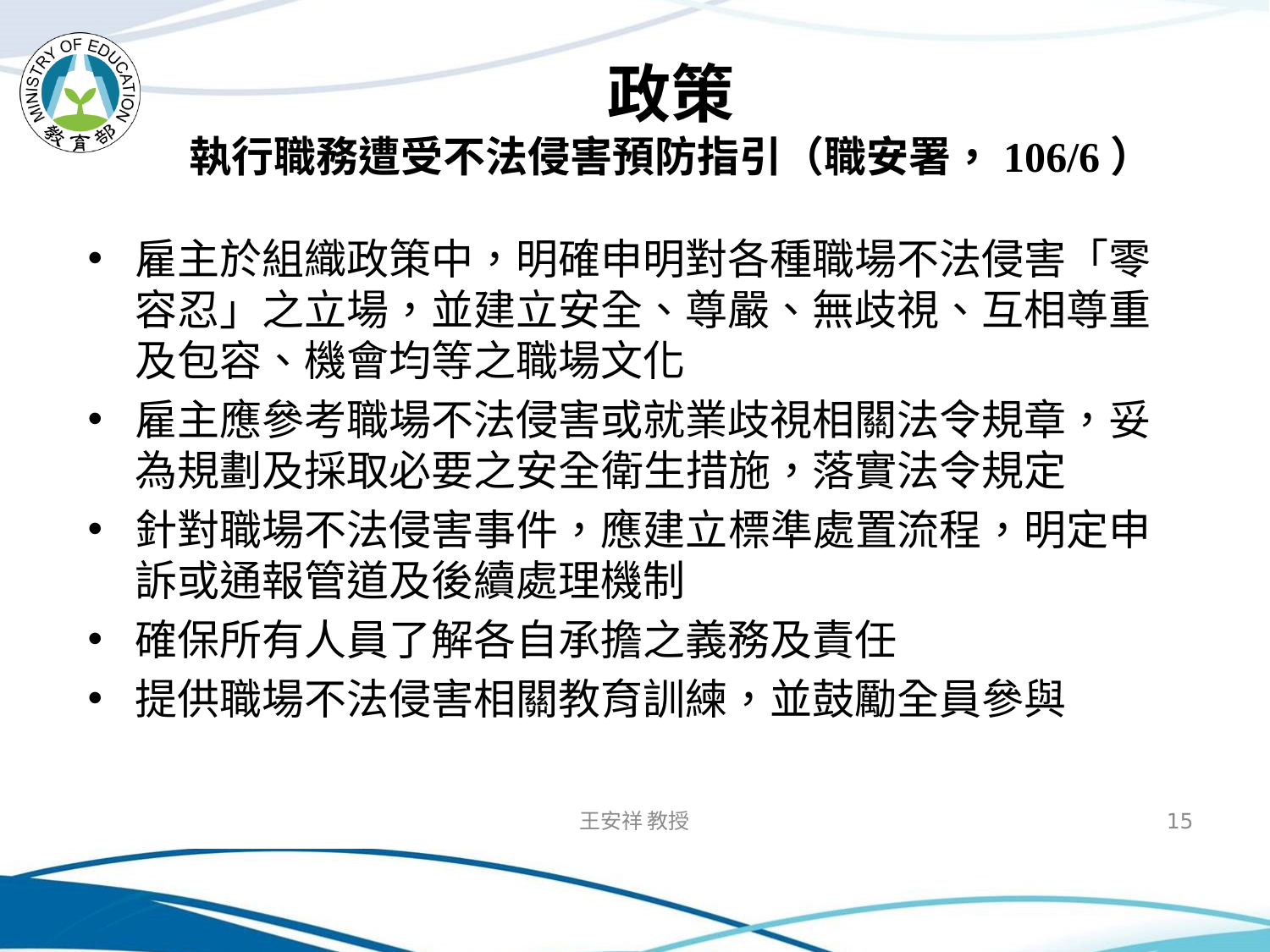

# 政策 執行職務遭受不法侵害預防指引（職安署，106/6）
雇主於組織政策中，明確申明對各種職場不法侵害「零容忍」之立場，並建立安全、尊嚴、無歧視、互相尊重及包容、機會均等之職場文化
雇主應參考職場不法侵害或就業歧視相關法令規章，妥為規劃及採取必要之安全衛生措施，落實法令規定
針對職場不法侵害事件，應建立標準處置流程，明定申訴或通報管道及後續處理機制
確保所有人員了解各自承擔之義務及責任
提供職場不法侵害相關教育訓練，並鼓勵全員參與
王安祥 教授
15